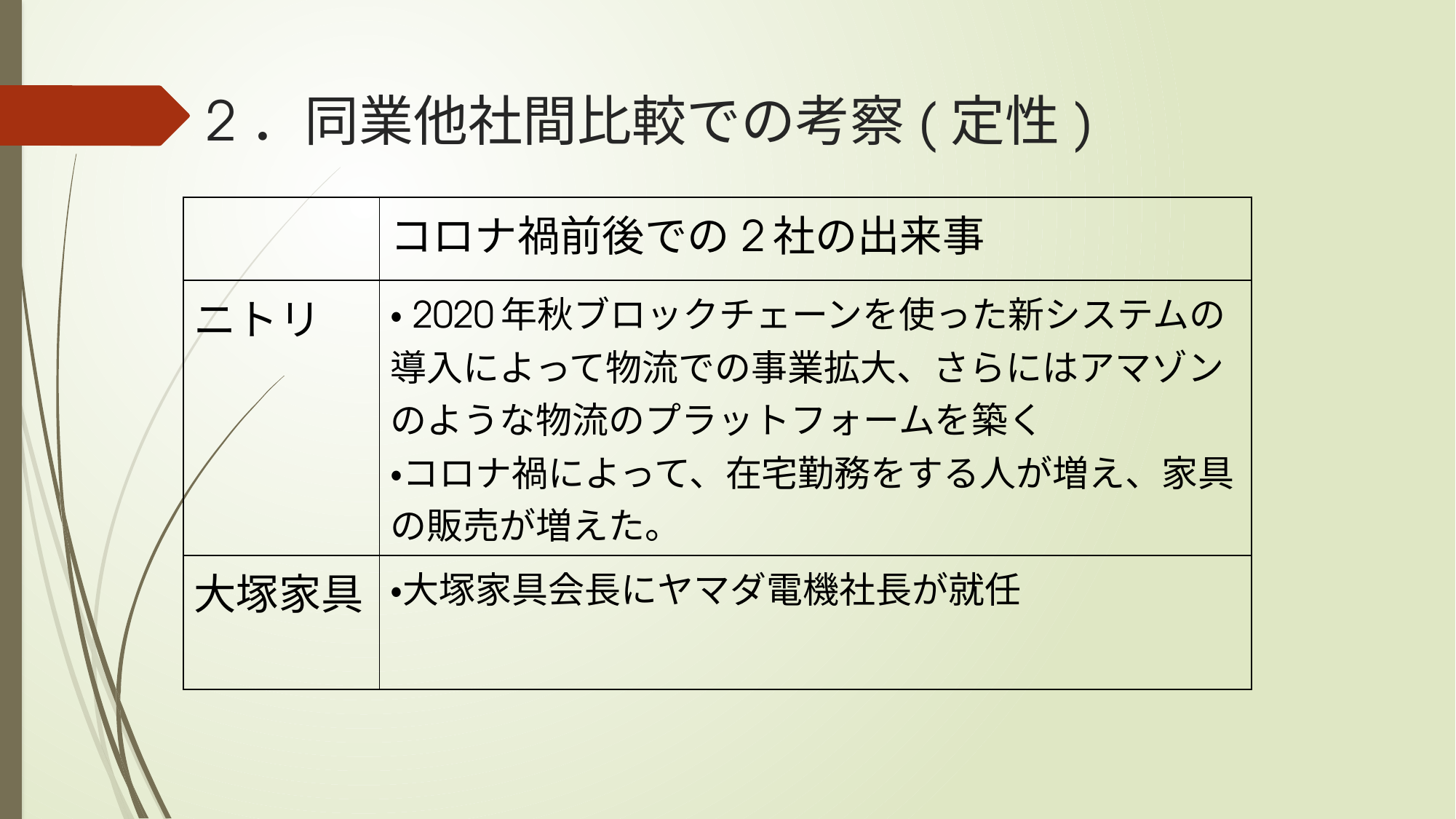

# 2．同業他社間比較での考察(定性)
|  | コロナ禍前後での2社の出来事 |
| --- | --- |
| ニトリ | ・2020年秋ブロックチェーンを使った新システムの導入によって物流での事業拡大、さらにはアマゾンのような物流のプラットフォームを築く ・コロナ禍によって、在宅勤務をする人が増え、家具の販売が増えた。 |
| 大塚家具 | ・大塚家具会長にヤマダ電機社長が就任 |